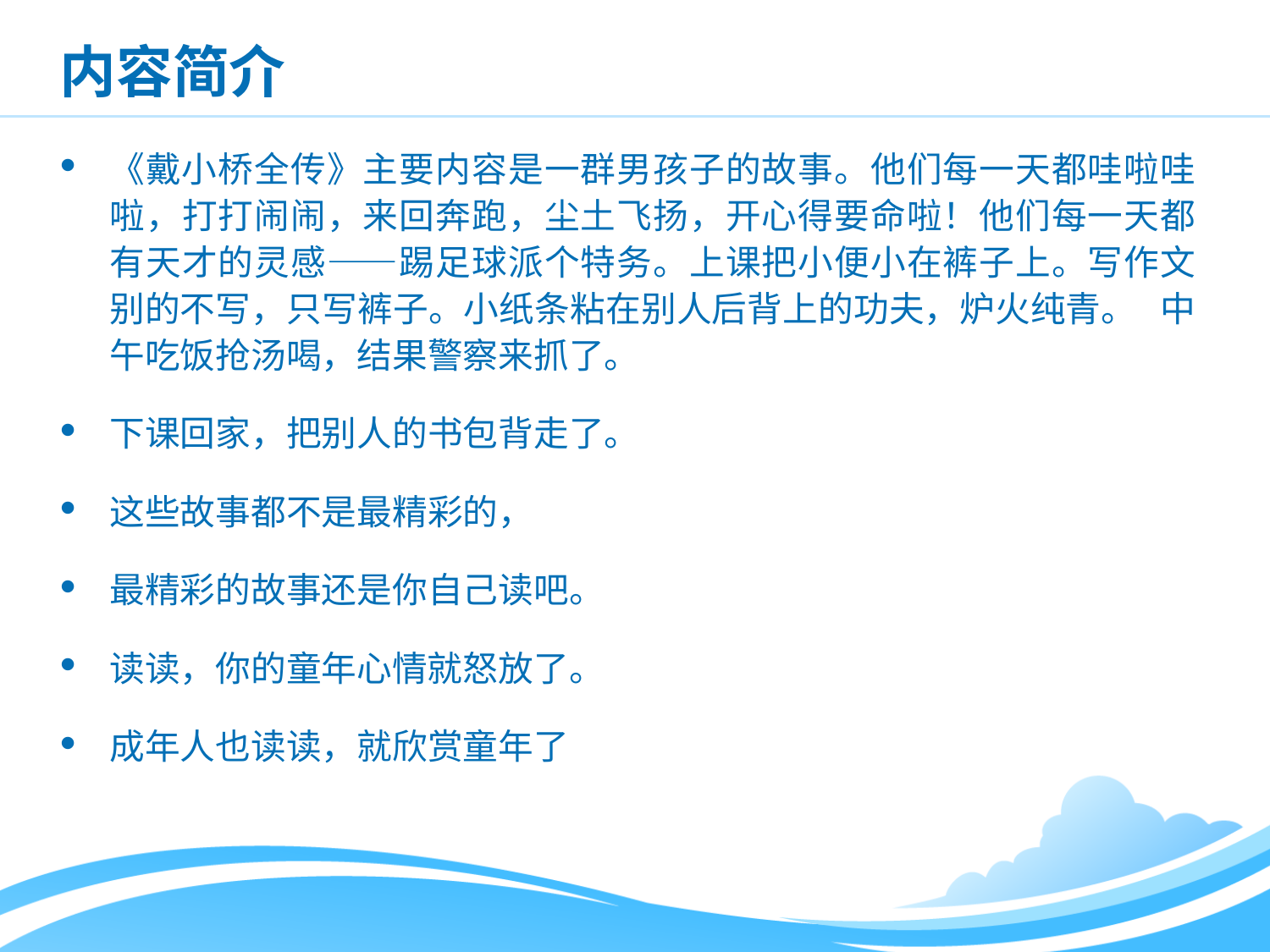

# 内容简介
《戴小桥全传》主要内容是一群男孩子的故事。他们每一天都哇啦哇啦，打打闹闹，来回奔跑，尘土飞扬，开心得要命啦！他们每一天都有天才的灵感——踢足球派个特务。上课把小便小在裤子上。写作文别的不写，只写裤子。小纸条粘在别人后背上的功夫，炉火纯青。   中午吃饭抢汤喝，结果警察来抓了。
下课回家，把别人的书包背走了。
这些故事都不是最精彩的，
最精彩的故事还是你自己读吧。
读读，你的童年心情就怒放了。
成年人也读读，就欣赏童年了